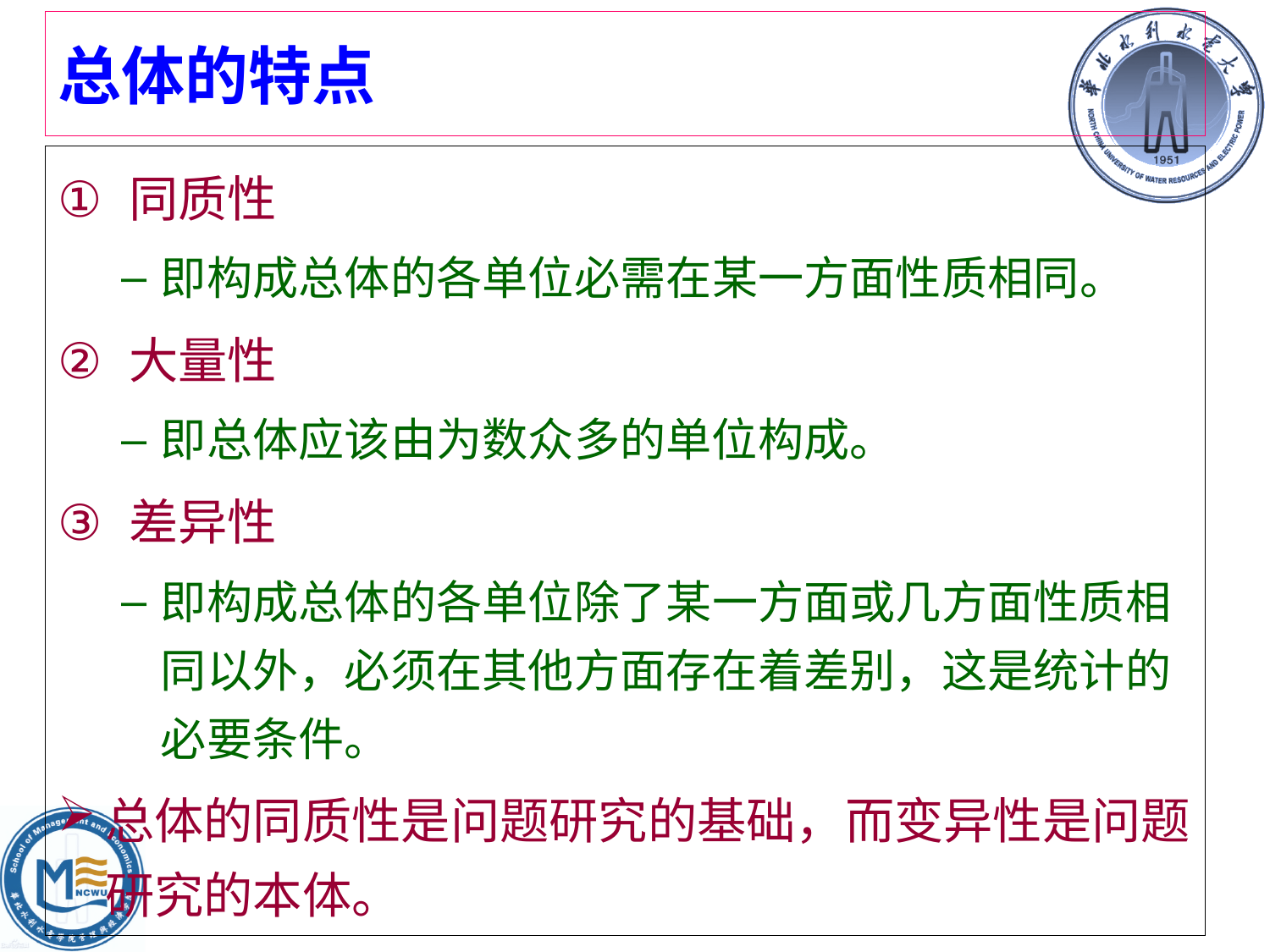

# 总体的特点
同质性
即构成总体的各单位必需在某一方面性质相同。
大量性
即总体应该由为数众多的单位构成。
差异性
即构成总体的各单位除了某一方面或几方面性质相同以外，必须在其他方面存在着差别，这是统计的必要条件。
总体的同质性是问题研究的基础，而变异性是问题研究的本体。